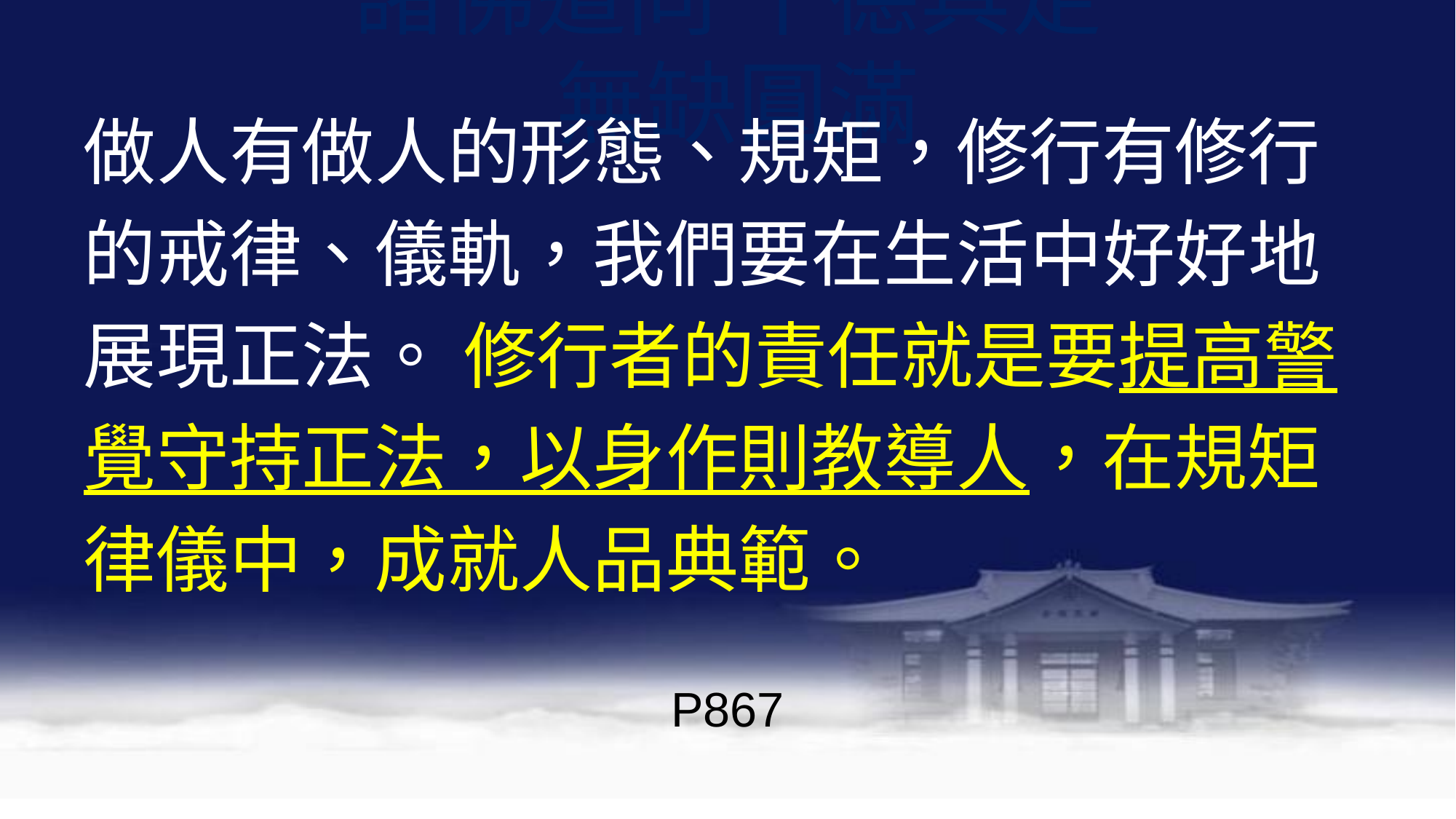

# 諸佛道同 十德具足 無缺圓滿
做人有做人的形態、規矩，修行有修行
的戒律、儀軌，我們要在生活中好好地
展現正法。 修行者的責任就是要提高警
覺守持正法，以身作則教導人，在規矩
律儀中，成就人品典範。

P867